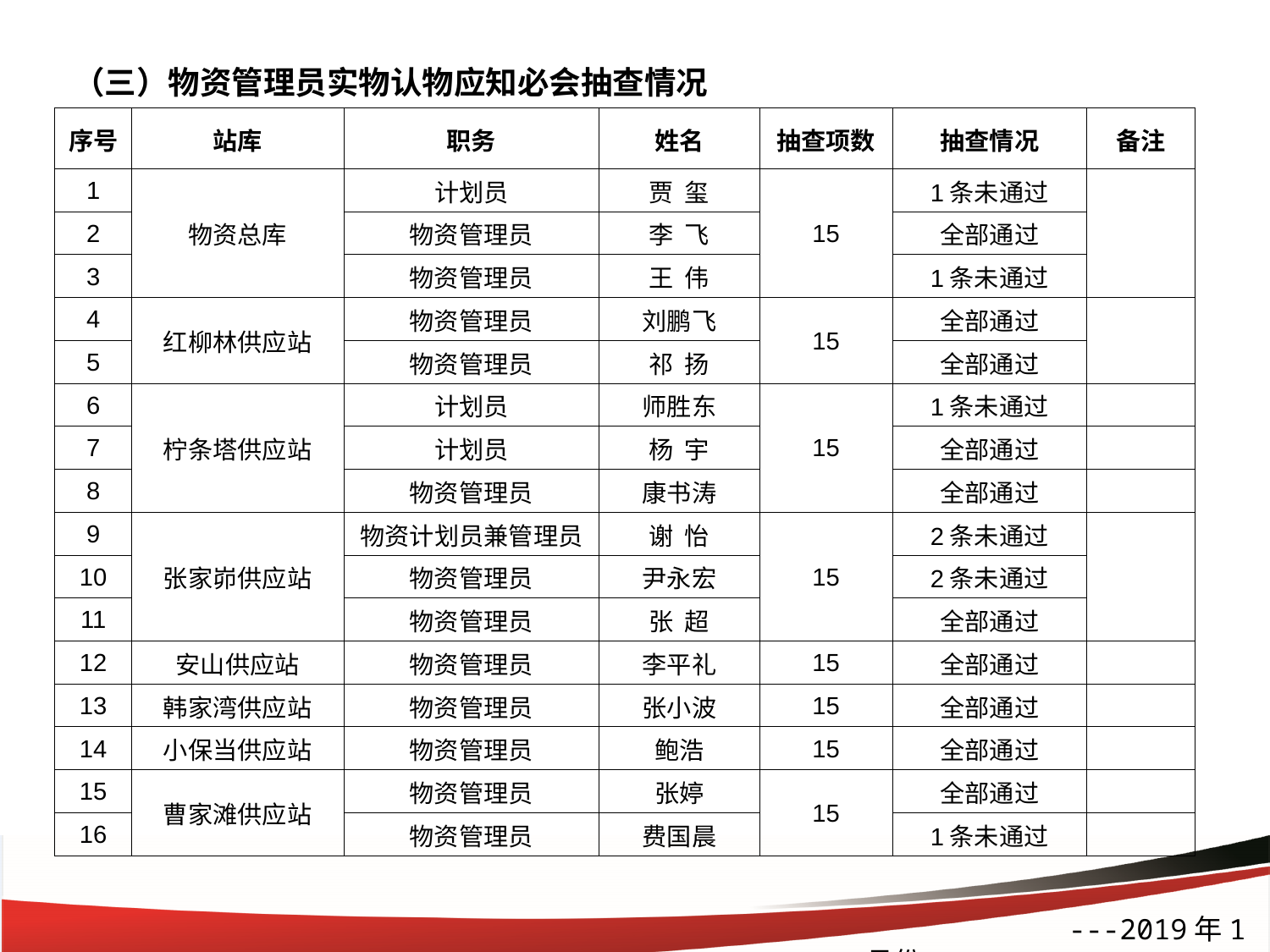

（三）物资管理员实物认物应知必会抽查情况
| 序号 | 站库 | 职务 | 姓名 | 抽查项数 | 抽查情况 | 备注 |
| --- | --- | --- | --- | --- | --- | --- |
| 1 | 物资总库 | 计划员 | 贾 玺 | 15 | 1条未通过 |  |
| 2 |  | 物资管理员 | 李 飞 |  | 全部通过 |  |
| 3 |  | 物资管理员 | 王 伟 |  | 1条未通过 |  |
| 4 | 红柳林供应站 | 物资管理员 | 刘鹏飞 | 15 | 全部通过 |  |
| 5 |  | 物资管理员 | 祁 扬 |  | 全部通过 |  |
| 6 | 柠条塔供应站 | 计划员 | 师胜东 | 15 | 1条未通过 |  |
| 7 |  | 计划员 | 杨 宇 |  | 全部通过 |  |
| 8 |  | 物资管理员 | 康书涛 |  | 全部通过 |  |
| 9 | 张家峁供应站 | 物资计划员兼管理员 | 谢 怡 | 15 | 2条未通过 |  |
| 10 |  | 物资管理员 | 尹永宏 |  | 2条未通过 |  |
| 11 |  | 物资管理员 | 张 超 |  | 全部通过 |  |
| 12 | 安山供应站 | 物资管理员 | 李平礼 | 15 | 全部通过 |  |
| 13 | 韩家湾供应站 | 物资管理员 | 张小波 | 15 | 全部通过 |  |
| 14 | 小保当供应站 | 物资管理员 | 鲍浩 | 15 | 全部通过 |  |
| 15 | 曹家滩供应站 | 物资管理员 | 张婷 | 15 | 全部通过 |  |
| 16 |  | 物资管理员 | 费国晨 |  | 1条未通过 |  |